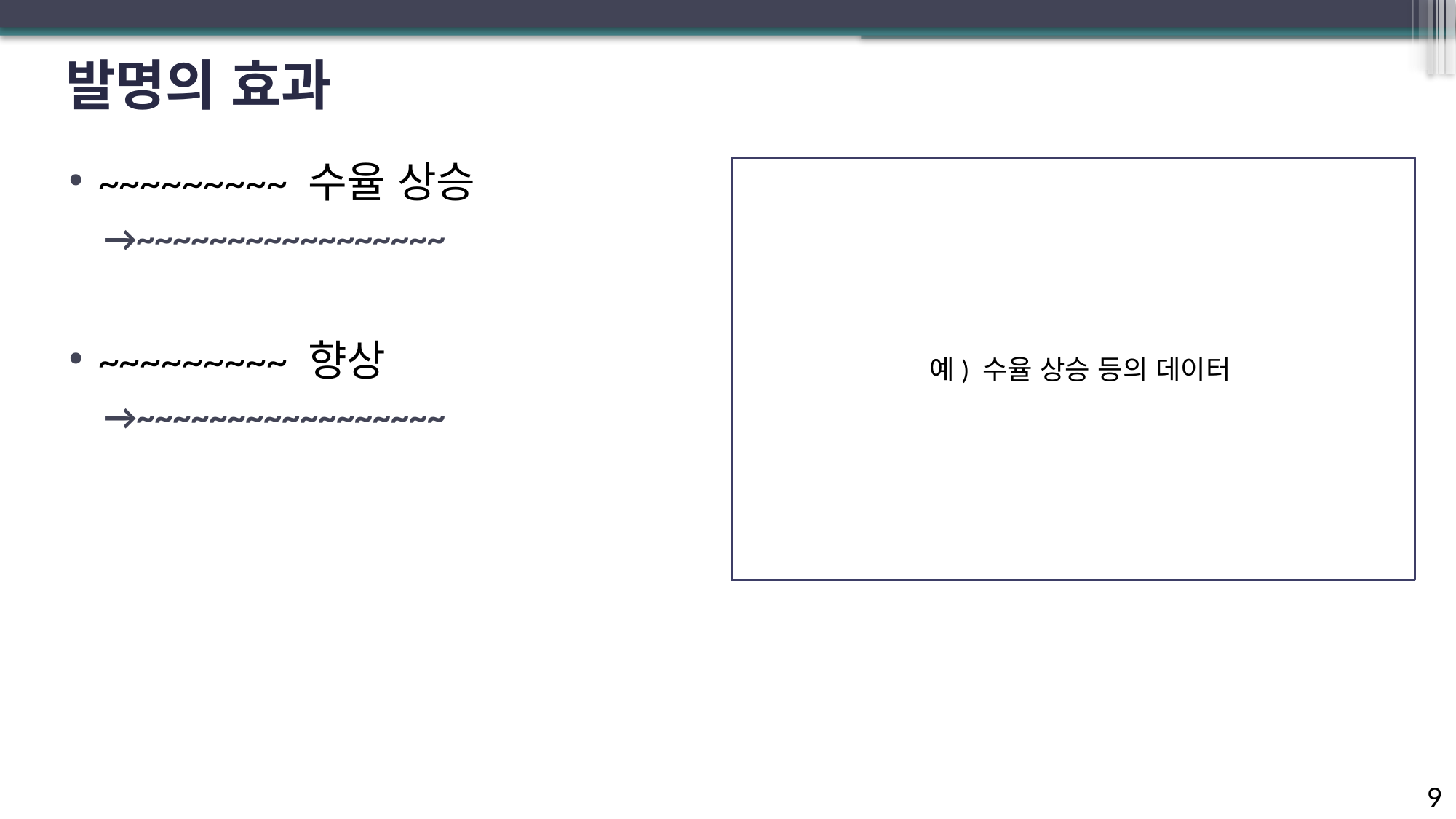

# 발명의 효과
~~~~~~~~~ 수율 상승
→~~~~~~~~~~~~~~~~~

~~~~~~~~~ 향상
→~~~~~~~~~~~~~~~~~

 예) 수율 상승 등의 데이터
9